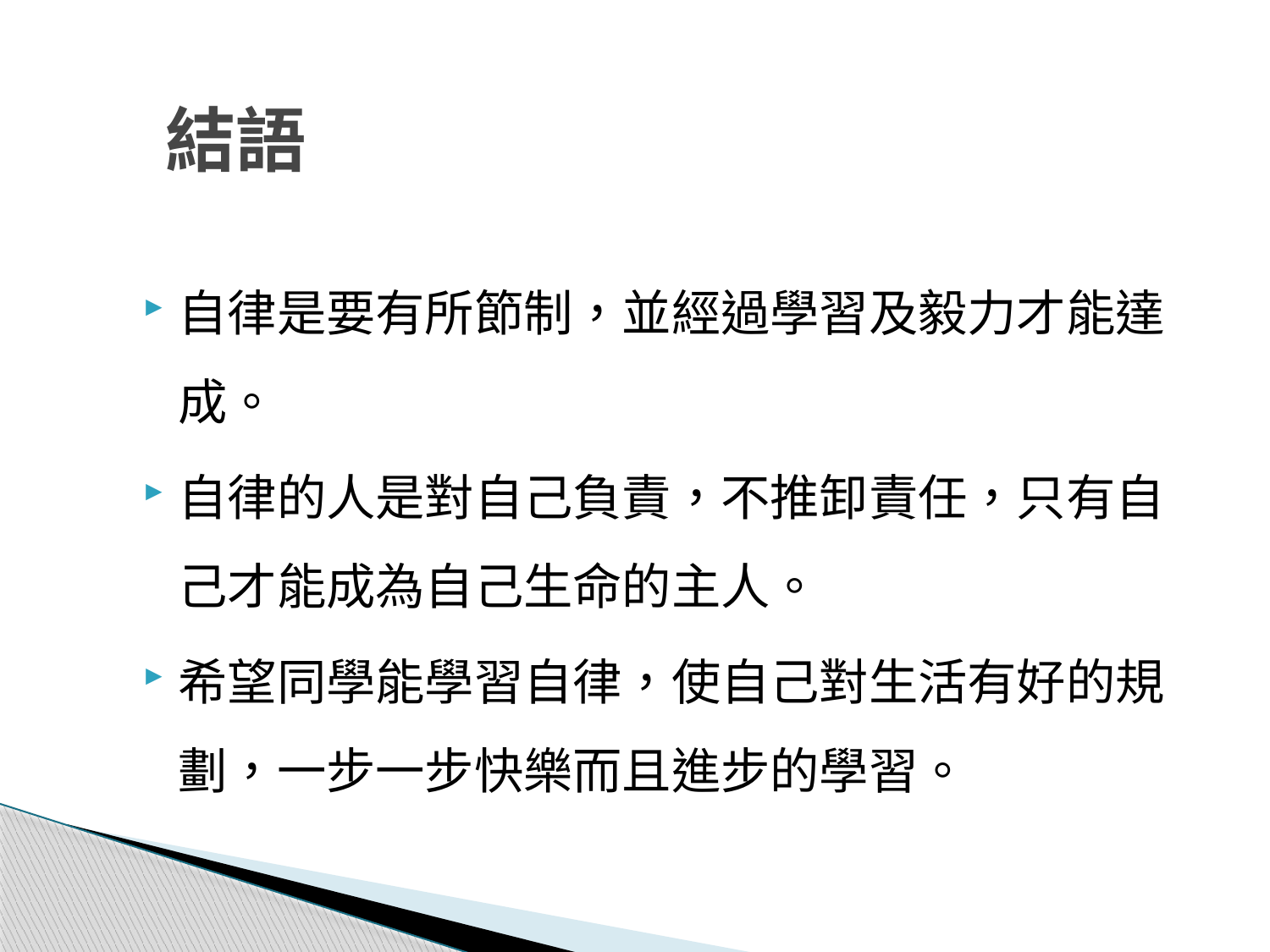

# 結語
自律是要有所節制，並經過學習及毅力才能達成。
自律的人是對自己負責，不推卸責任，只有自己才能成為自己生命的主人。
希望同學能學習自律，使自己對生活有好的規劃，一步一步快樂而且進步的學習。